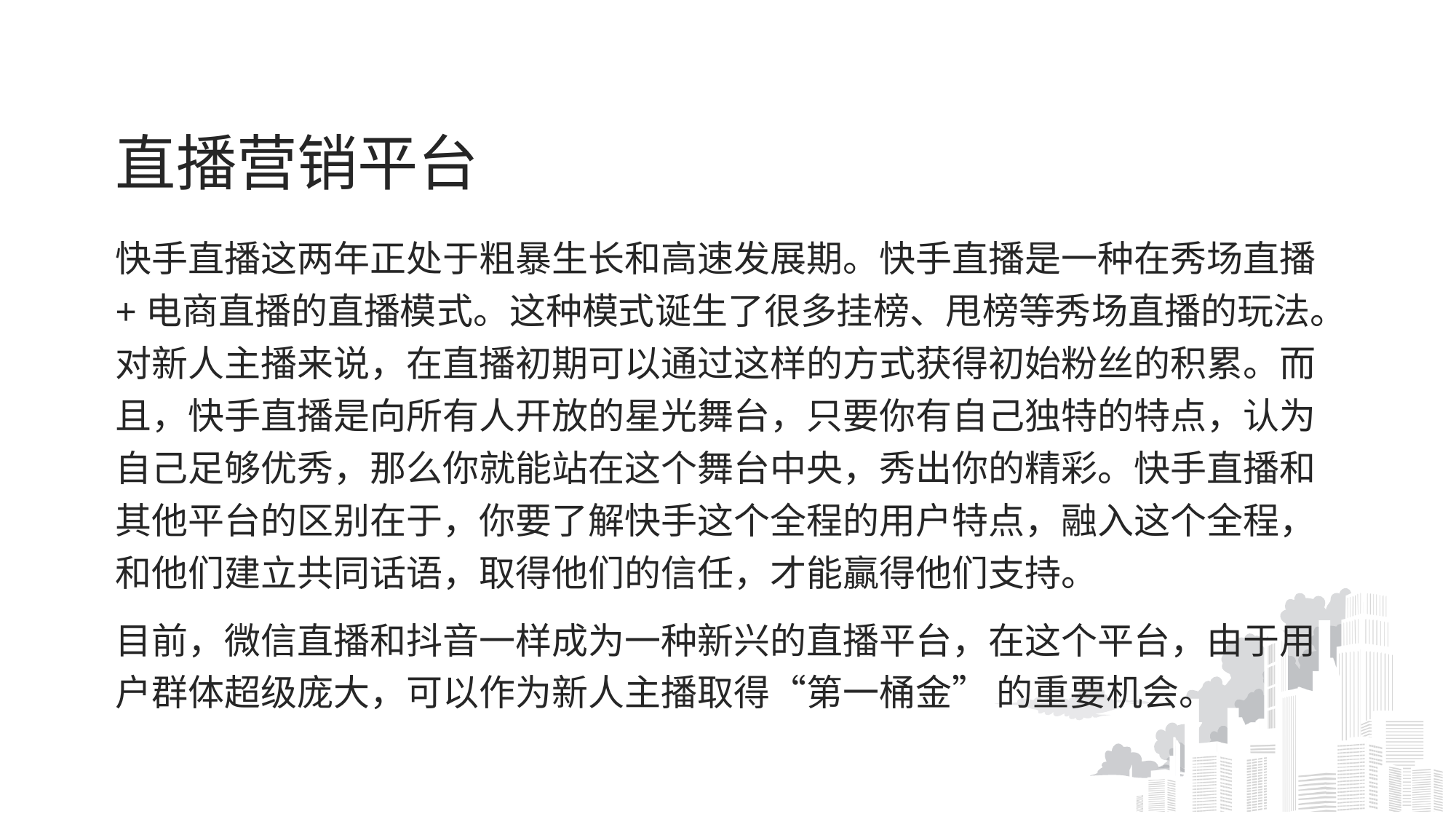

# 直播营销平台
快手直播这两年正处于粗暴生长和高速发展期。快手直播是一种在秀场直播+电商直播的直播模式。这种模式诞生了很多挂榜、甩榜等秀场直播的玩法。对新人主播来说，在直播初期可以通过这样的方式获得初始粉丝的积累。而且，快手直播是向所有人开放的星光舞台，只要你有自己独特的特点，认为自己足够优秀，那么你就能站在这个舞台中央，秀出你的精彩。快手直播和其他平台的区别在于，你要了解快手这个全程的用户特点，融入这个全程，和他们建立共同话语，取得他们的信任，才能贏得他们支持。
目前，微信直播和抖音一样成为一种新兴的直播平台，在这个平台，由于用户群体超级庞大，可以作为新人主播取得“第一桶金” 的重要机会。